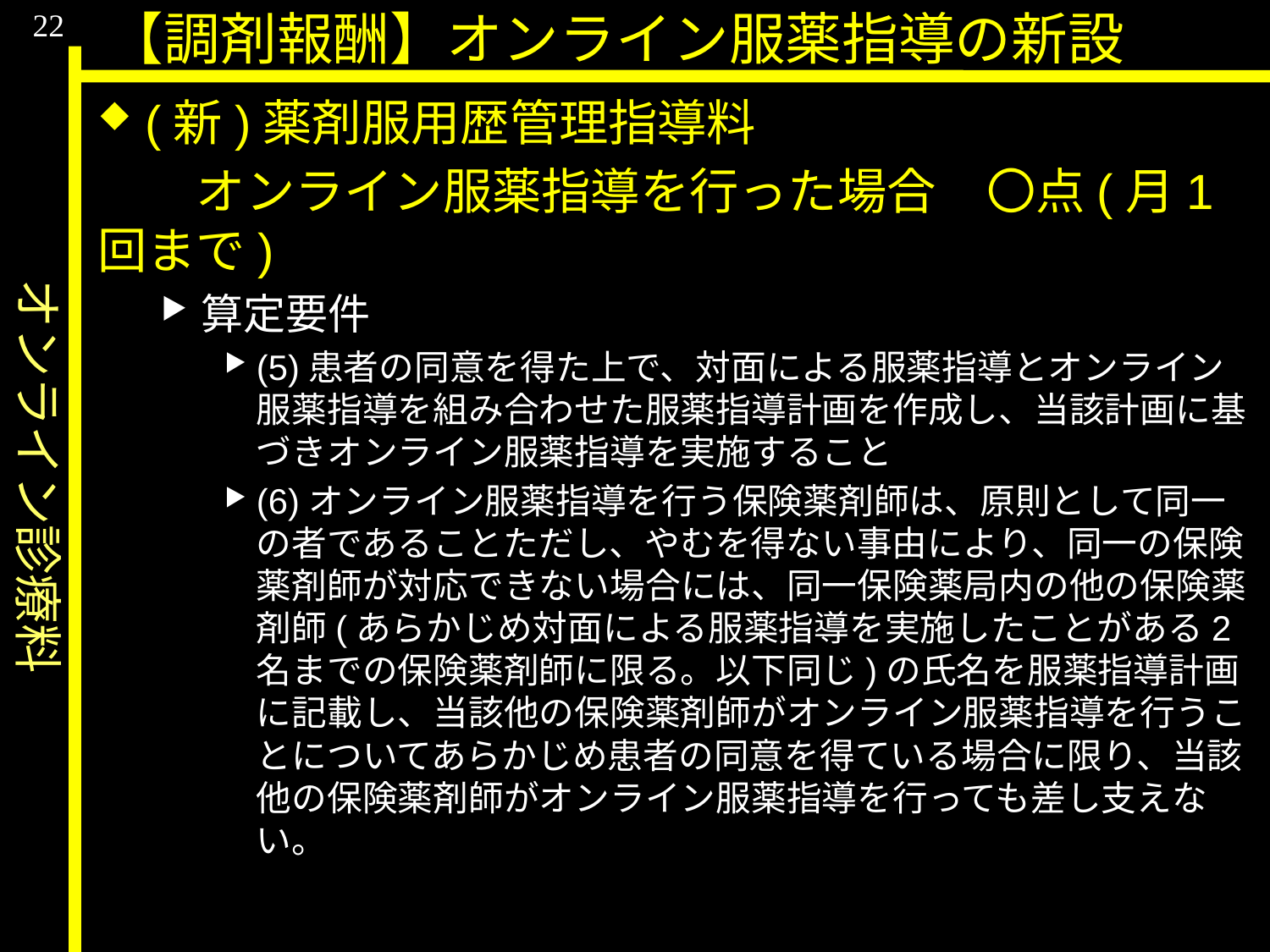

オンライン診療料
22
【調剤報酬】オンライン服薬指導の新設

(新)薬剤服用歴管理指導料
　　オンライン服薬指導を行った場合	〇点(月1回まで)
算定要件
(5)患者の同意を得た上で、対面による服薬指導とオンライン服薬指導を組み合わせた服薬指導計画を作成し、当該計画に基づきオンライン服薬指導を実施すること
(6)オンライン服薬指導を行う保険薬剤師は、原則として同一の者であることただし、やむを得ない事由により、同一の保険薬剤師が対応できない場合には、同一保険薬局内の他の保険薬剤師(あらかじめ対面による服薬指導を実施したことがある2名までの保険薬剤師に限る。以下同じ)の氏名を服薬指導計画に記載し、当該他の保険薬剤師がオンライン服薬指導を行うことについてあらかじめ患者の同意を得ている場合に限り、当該他の保険薬剤師がオンライン服薬指導を行っても差し支えない。